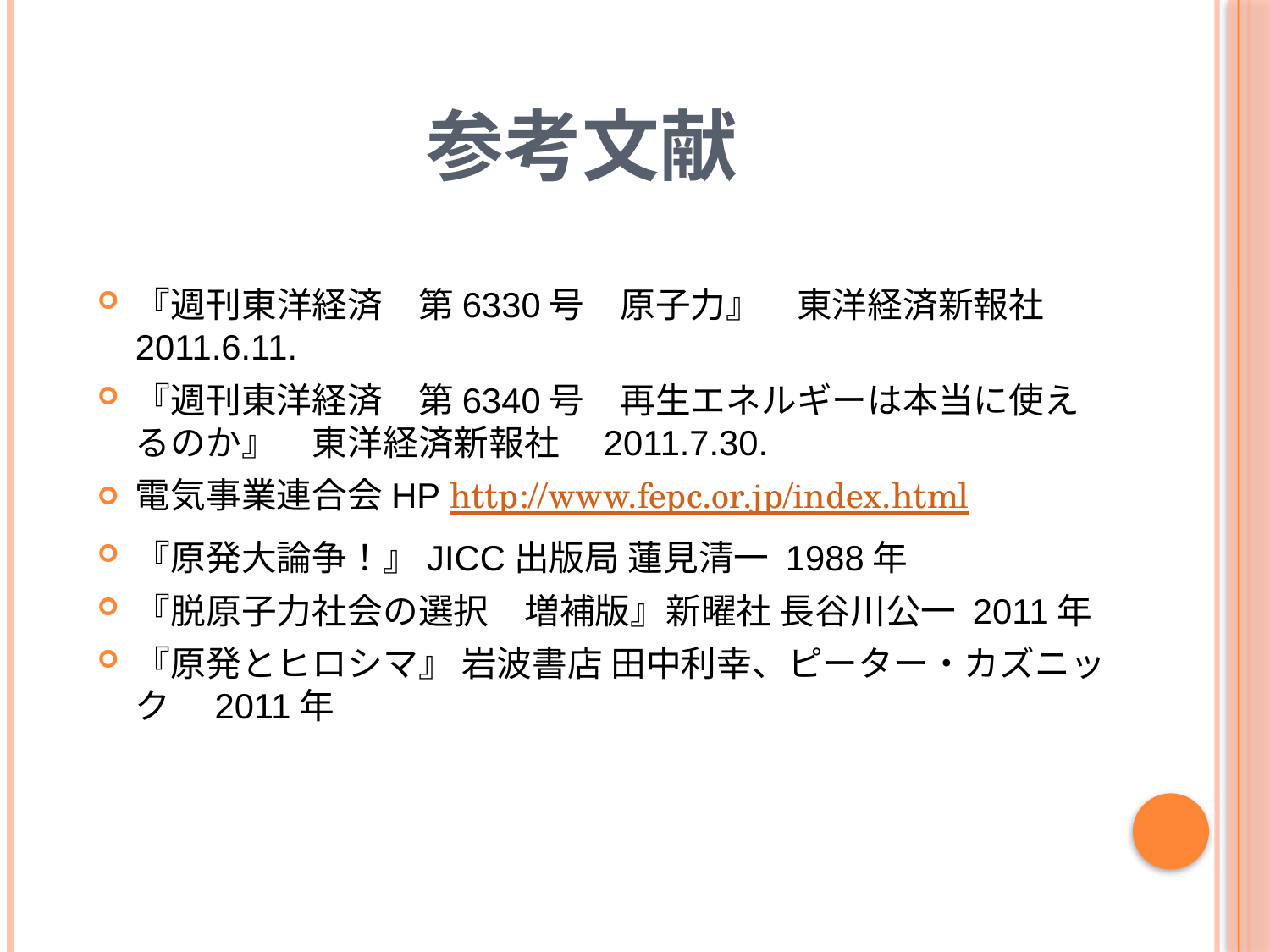

# 参考文献
『週刊東洋経済　第6330号　原子力』　東洋経済新報社　2011.6.11.
『週刊東洋経済　第6340号　再生エネルギーは本当に使えるのか』　東洋経済新報社　2011.7.30.
電気事業連合会HP http://www.fepc.or.jp/index.html
『原発大論争！』JICC出版局 蓮見清一 1988年
『脱原子力社会の選択　増補版』新曜社 長谷川公一 2011年
『原発とヒロシマ』 岩波書店 田中利幸、ピーター・カズニック　2011年